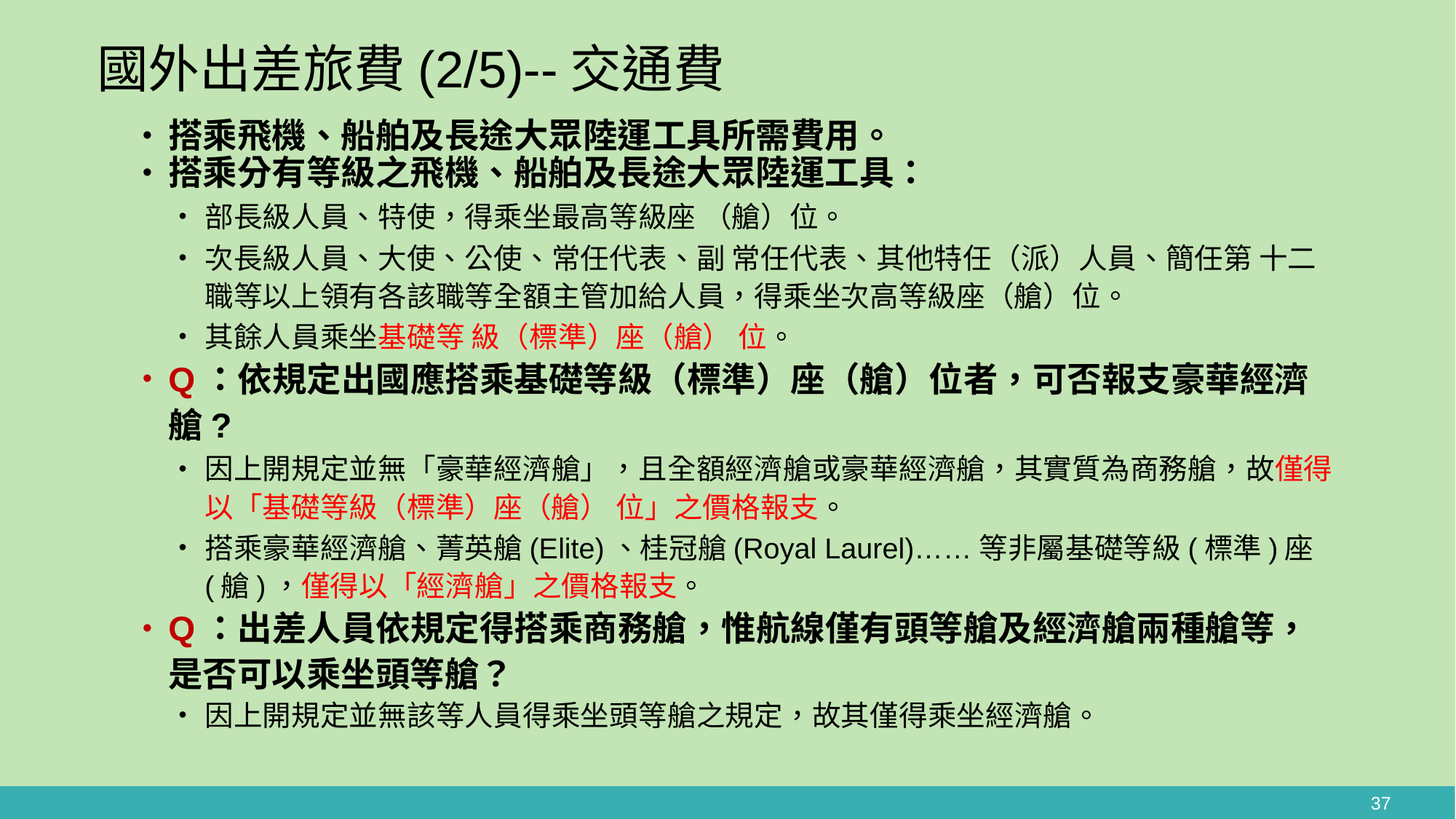

# 國外出差旅費(2/5)--交通費
搭乘飛機、船舶及長途大眾陸運工具所需費用。
搭乘分有等級之飛機、船舶及長途大眾陸運工具：
部長級人員、特使，得乘坐最高等級座 （艙）位。
次長級人員、大使、公使、常任代表、副 常任代表、其他特任（派）人員、簡任第 十二職等以上領有各該職等全額主管加給人員，得乘坐次高等級座（艙）位。
其餘人員乘坐基礎等 級（標準）座（艙） 位。
Q：依規定出國應搭乘基礎等級（標準）座（艙）位者，可否報支豪華經濟艙?
因上開規定並無「豪華經濟艙」，且全額經濟艙或豪華經濟艙，其實質為商務艙，故僅得以「基礎等級（標準）座（艙） 位」之價格報支。
搭乘豪華經濟艙、菁英艙(Elite)、桂冠艙(Royal Laurel)……等非屬基礎等級(標準)座(艙)，僅得以「經濟艙」之價格報支。
Q：出差人員依規定得搭乘商務艙，惟航線僅有頭等艙及經濟艙兩種艙等，是否可以乘坐頭等艙？
因上開規定並無該等人員得乘坐頭等艙之規定，故其僅得乘坐經濟艙。
37